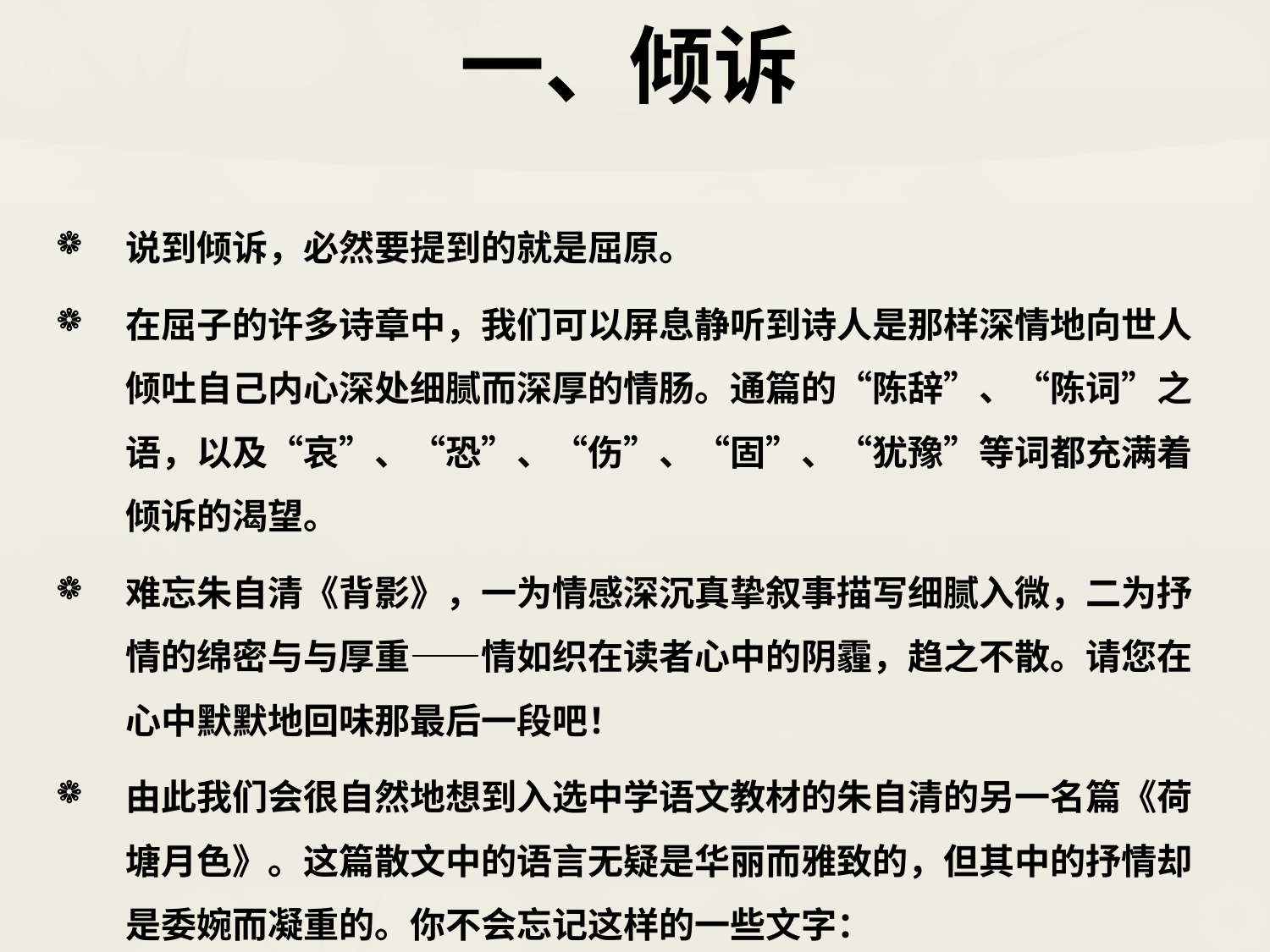

# 一、倾诉

说到倾诉，必然要提到的就是屈原。
在屈子的许多诗章中，我们可以屏息静听到诗人是那样深情地向世人倾吐自己内心深处细腻而深厚的情肠。通篇的“陈辞”、“陈词”之语，以及“哀”、“恐”、“伤”、“固”、“犹豫”等词都充满着倾诉的渴望。
难忘朱自清《背影》，一为情感深沉真挚叙事描写细腻入微，二为抒情的绵密与与厚重——情如织在读者心中的阴霾，趋之不散。请您在心中默默地回味那最后一段吧！
由此我们会很自然地想到入选中学语文教材的朱自清的另一名篇《荷塘月色》。这篇散文中的语言无疑是华丽而雅致的，但其中的抒情却是委婉而凝重的。你不会忘记这样的一些文字：